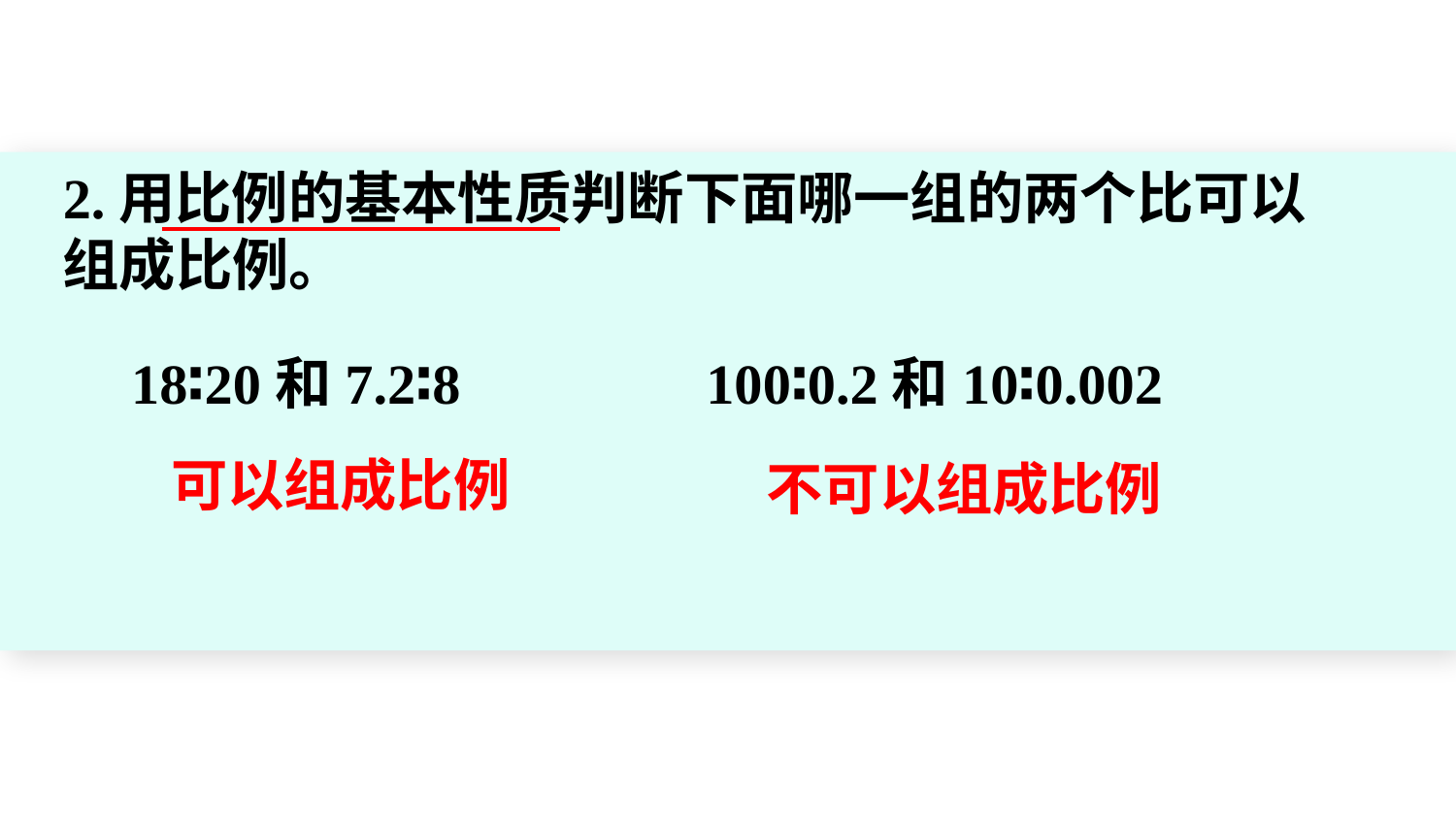

2.用比例的基本性质判断下面哪一组的两个比可以组成比例。
18∶20和7.2∶8
100∶0.2和10∶0.002
可以组成比例
不可以组成比例
www.youyi100.com